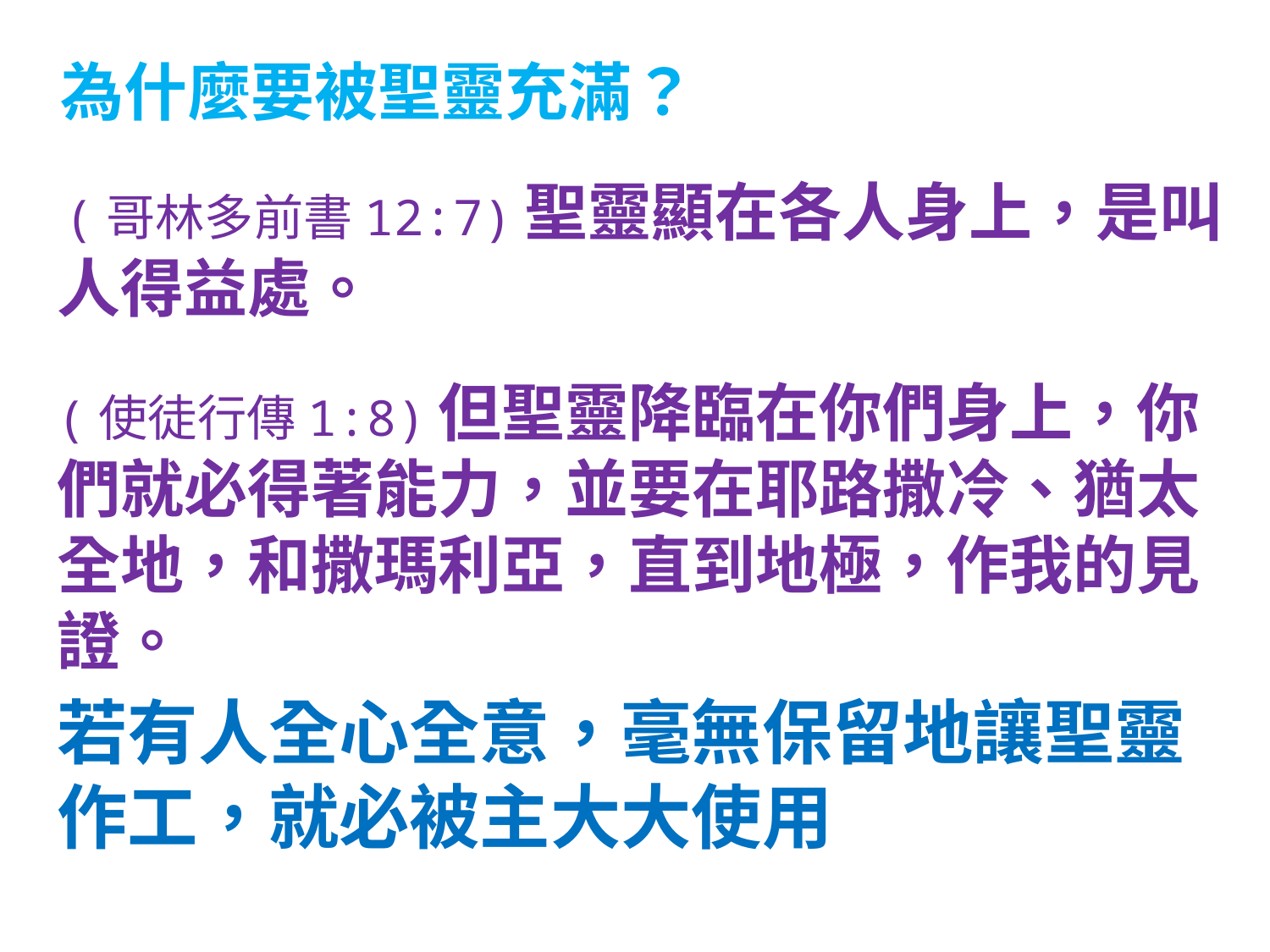

為什麼要被聖靈充滿？
 (哥林多前書12:7)聖靈顯在各人身上，是叫人得益處。
(使徒行傳1:8)但聖靈降臨在你們身上，你們就必得著能力，並要在耶路撒冷、猶太全地，和撒瑪利亞，直到地極，作我的見證。
若有人全心全意，毫無保留地讓聖靈作工，就必被主大大使用